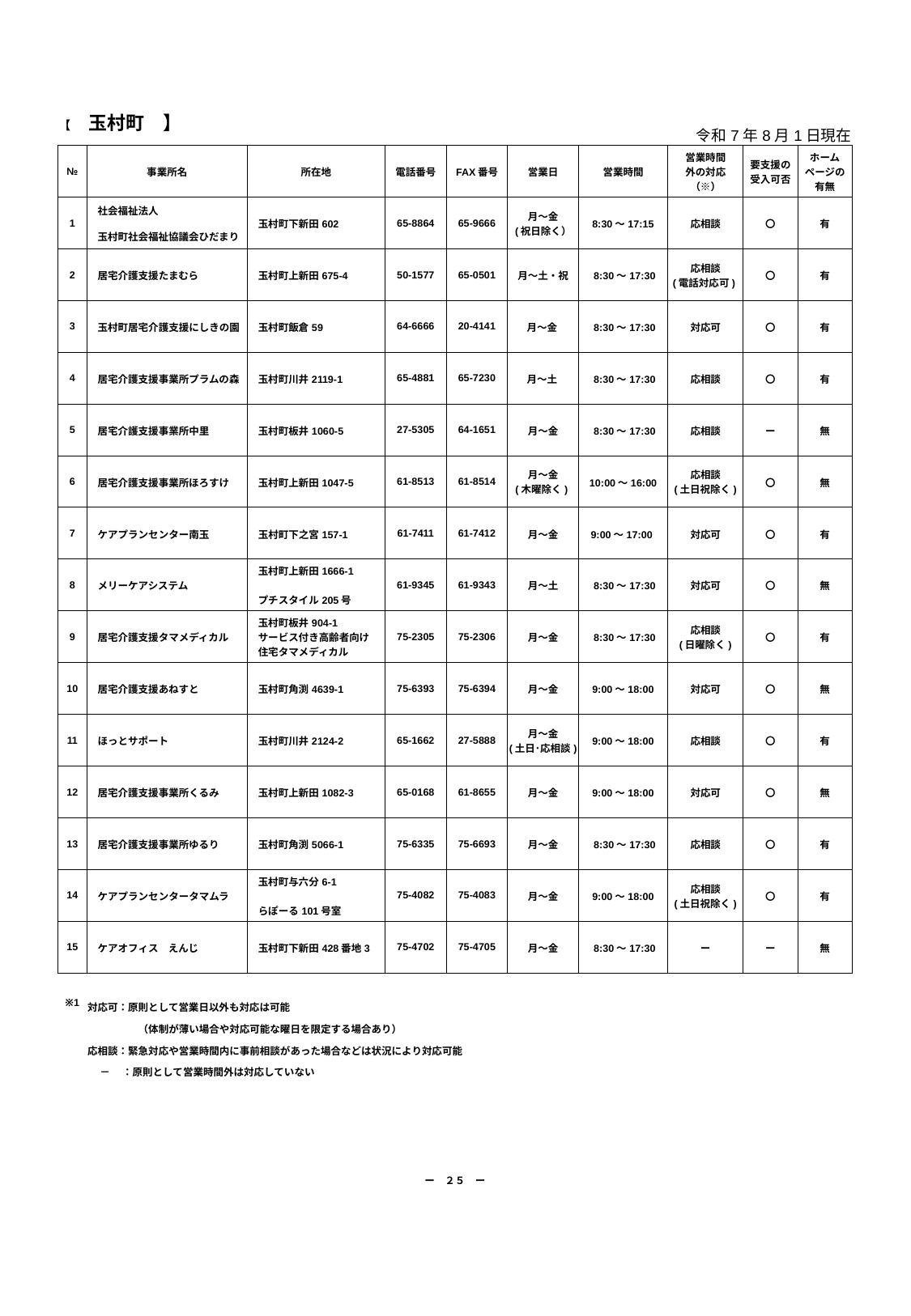

| 【　玉村町　】 |  |  |  |  |  |  | 令和7年8月1日現在 |  |  |
| --- | --- | --- | --- | --- | --- | --- | --- | --- | --- |
| № | 事業所名 | 所在地 | 電話番号 | FAX番号 | 営業日 | 営業時間 | 営業時間 外の対応 （※） | 要支援の 受入可否 | ホーム ページの 有無 |
| 1 | 社会福祉法人 　玉村町社会福祉協議会ひだまり | 玉村町下新田602 | 65-8864 | 65-9666 | 月～金 (祝日除く） | 8:30～17:15 | 応相談 | 〇 | 有 |
| 2 | 居宅介護支援たまむら | 玉村町上新田675-4 | 50-1577 | 65-0501 | 月～土・祝 | 8:30～17:30 | 応相談 (電話対応可) | 〇 | 有 |
| 3 | 玉村町居宅介護支援にしきの園 | 玉村町飯倉59 | 64-6666 | 20-4141 | 月～金 | 8:30～17:30 | 対応可 | 〇 | 有 |
| 4 | 居宅介護支援事業所プラムの森 | 玉村町川井2119-1 | 65-4881 | 65-7230 | 月～土 | 8:30～17:30 | 応相談 | 〇 | 有 |
| 5 | 居宅介護支援事業所中里 | 玉村町板井1060-5 | 27-5305 | 64-1651 | 月～金 | 8:30～17:30 | 応相談 | ー | 無 |
| 6 | 居宅介護支援事業所ほろすけ | 玉村町上新田1047-5 | 61-8513 | 61-8514 | 月～金 (木曜除く) | 10:00～16:00 | 応相談 (土日祝除く) | 〇 | 無 |
| 7 | ケアプランセンター南玉 | 玉村町下之宮157-1 | 61-7411 | 61-7412 | 月～金 | 9:00～17:00 | 対応可 | 〇 | 有 |
| 8 | メリーケアシステム | 玉村町上新田1666-1 　 　プチスタイル205号 | 61-9345 | 61-9343 | 月～土 | 8:30～17:30 | 対応可 | 〇 | 無 |
| 9 | 居宅介護支援タマメディカル | 玉村町板井904-1 　サービス付き高齢者向け 　住宅タマメディカル | 75-2305 | 75-2306 | 月～金 | 8:30～17:30 | 応相談 (日曜除く) | 〇 | 有 |
| 10 | 居宅介護支援あねすと | 玉村町角渕4639-1 | 75-6393 | 75-6394 | 月～金 | 9:00～18:00 | 対応可 | 〇 | 無 |
| 11 | ほっとサポート | 玉村町川井2124-2 | 65-1662 | 27-5888 | 月～金 (土日･応相談) | 9:00～18:00 | 応相談 | 〇 | 有 |
| 12 | 居宅介護支援事業所くるみ | 玉村町上新田1082-3 | 65-0168 | 61-8655 | 月～金 | 9:00～18:00 | 対応可 | 〇 | 無 |
| 13 | 居宅介護支援事業所ゆるり | 玉村町角渕5066-1 | 75-6335 | 75-6693 | 月～金 | 8:30～17:30 | 応相談 | 〇 | 有 |
| 14 | ケアプランセンタータマムラ | 玉村町与六分6-1 　 　らぽーる101号室 | 75-4082 | 75-4083 | 月～金 | 9:00～18:00 | 応相談 (土日祝除く) | 〇 | 有 |
| 15 | ケアオフィス　えんじ | 玉村町下新田428番地3 | 75-4702 | 75-4705 | 月～金 | 8:30～17:30 | ー | ー | 無 |
|  |  |  |  |  |  |  |  |  |  |
| ※1 | 対応可：原則として営業日以外も対応は可能 　　　　　（体制が薄い場合や対応可能な曜日を限定する場合あり） 応相談：緊急対応や営業時間内に事前相談があった場合などは状況により対応可能 　 －　 ：原則として営業時間外は対応していない |  |  |  |  |  |  |  |  |
|  |  |  |  |  |  |  |  |  |  |
|  |  |  |  |  |  |  |  |  |  |
|  |  |  |  |  |  |  |  |  |  |
| ー　２５　ー |  |  |  |  |  |  |  |  |  |